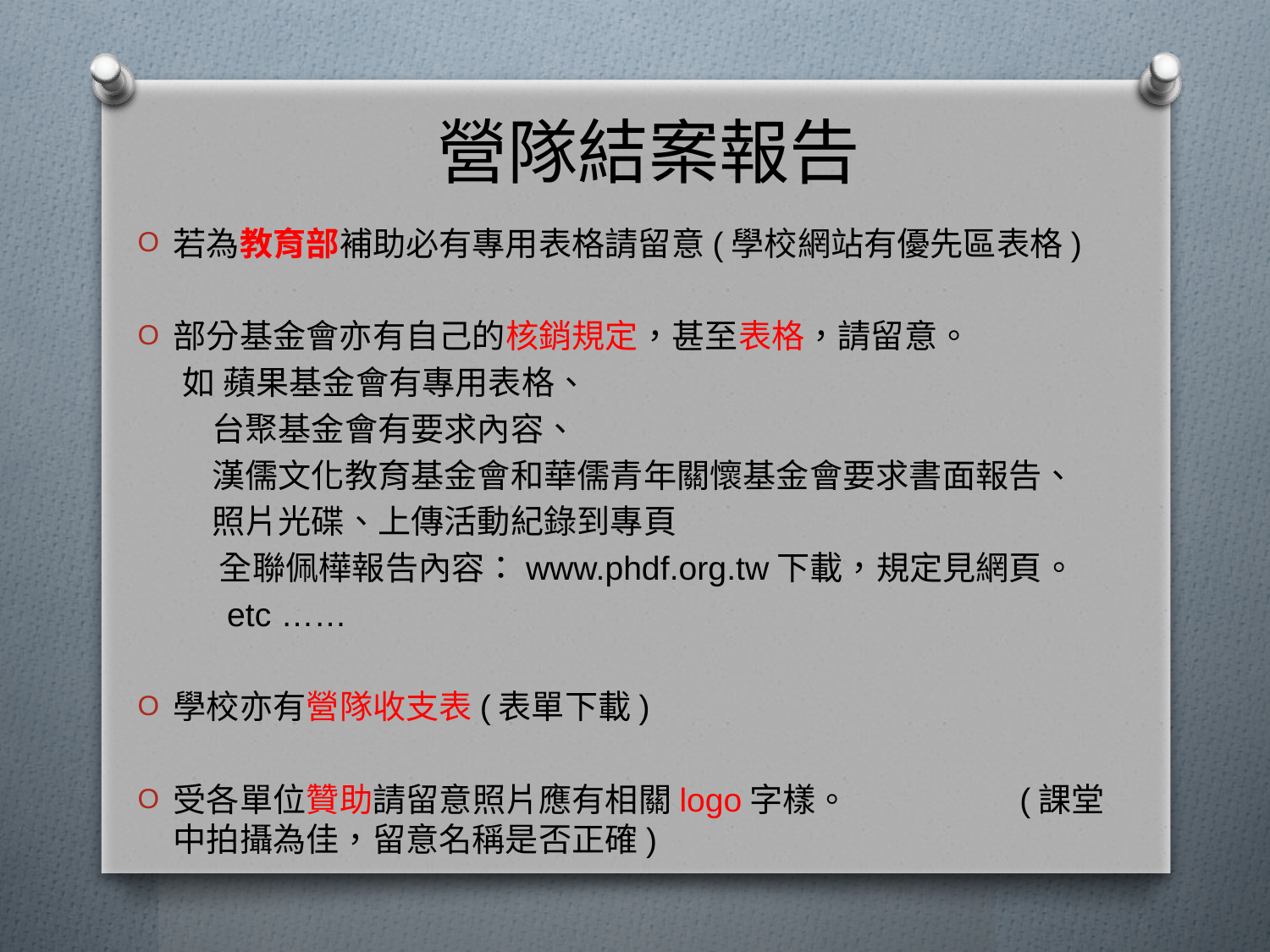

# 營隊結案報告
若為教育部補助必有專用表格請留意(學校網站有優先區表格)

部分基金會亦有自己的核銷規定，甚至表格，請留意。
   如 蘋果基金會有專用表格、
       台聚基金會有要求內容、
       漢儒文化教育基金會和華儒青年關懷基金會要求書面報告、
       照片光碟、上傳活動紀錄到專頁
        全聯佩樺報告內容：www.phdf.org.tw下載，規定見網頁。
        etc ……

學校亦有營隊收支表(表單下載)

受各單位贊助請留意照片應有相關logo字樣。                      (課堂中拍攝為佳，留意名稱是否正確)